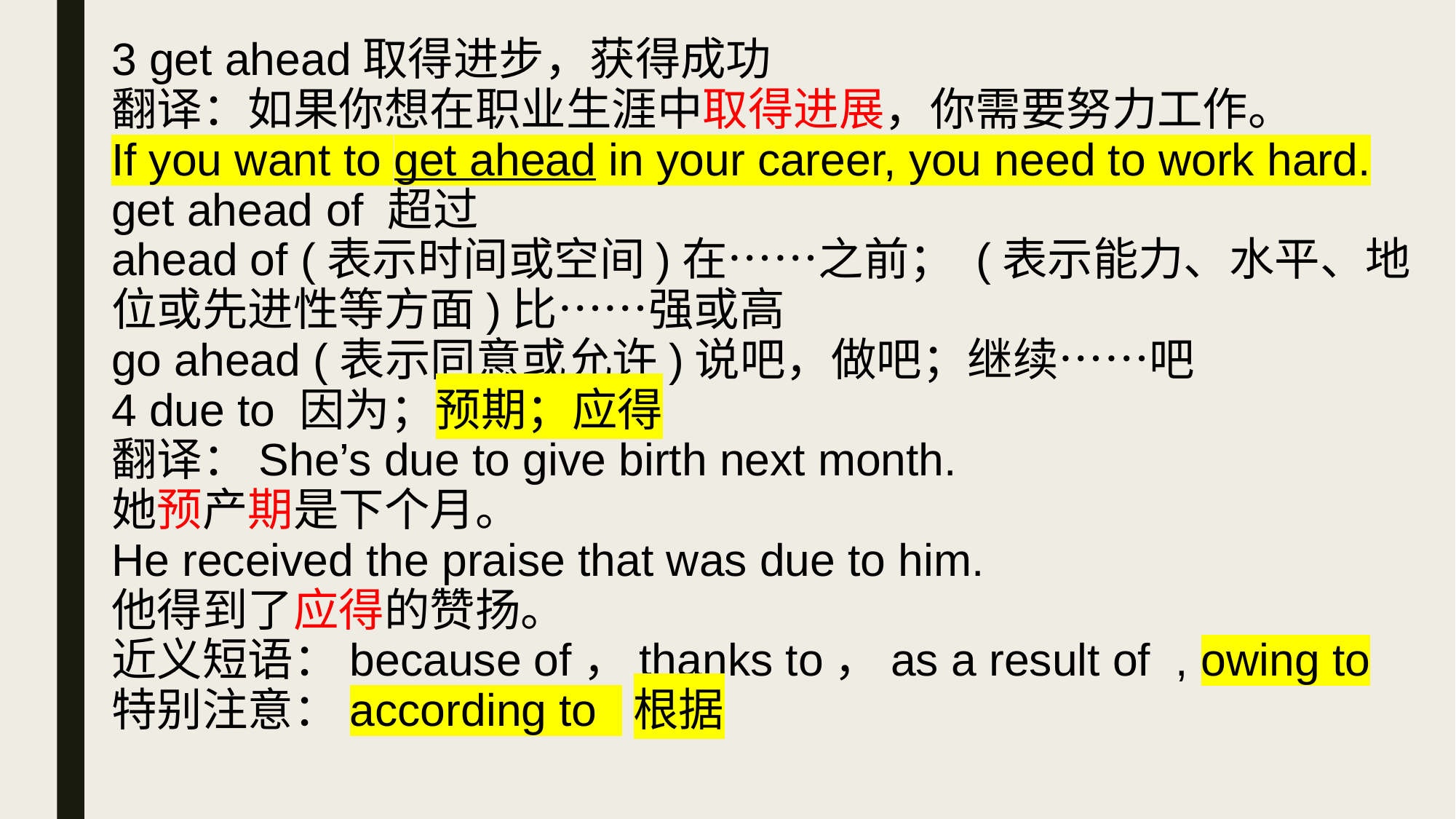

3 get ahead取得进步，获得成功
翻译：如果你想在职业生涯中取得进展，你需要努力工作。
If you want to get ahead in your career, you need to work hard.
get ahead of 超过
ahead of (表示时间或空间)在……之前； (表示能力、水平、地位或先进性等方面)比……强或高
go ahead (表示同意或允许)说吧，做吧；继续……吧
4 due to 因为；预期；应得
翻译：She’s due to give birth next month.
她预产期是下个月。
He received the praise that was due to him.
他得到了应得的赞扬。
近义短语：because of，thanks to，as a result of  , owing to
特别注意：according to  根据